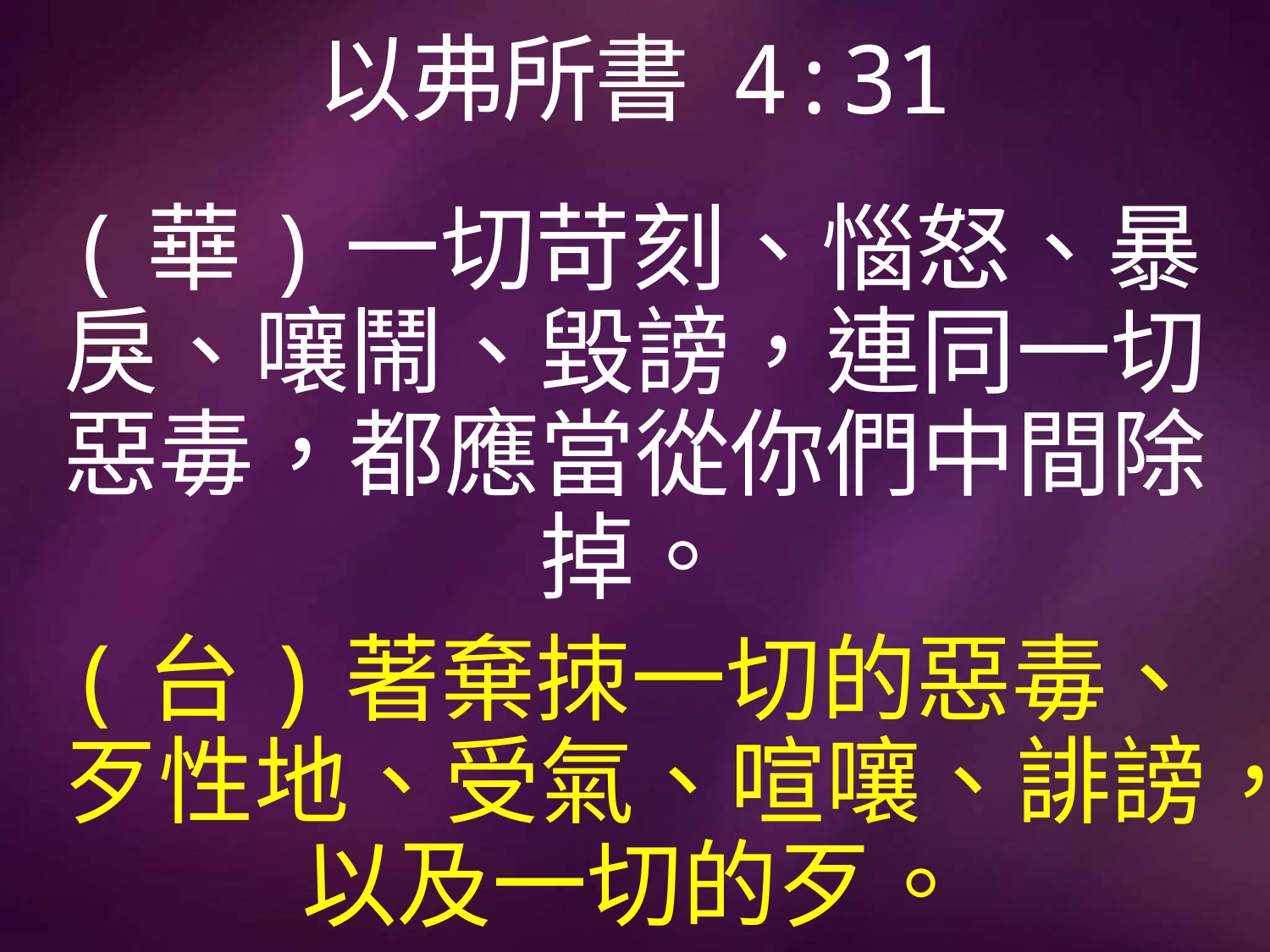

# 以弗所書 4:31
(華)一切苛刻、惱怒、暴戾、嚷鬧、毀謗，連同一切惡毒，都應當從你們中間除掉。
(台)著棄拺一切的惡毒、歹性地、受氣、喧嚷、誹謗，以及一切的歹。